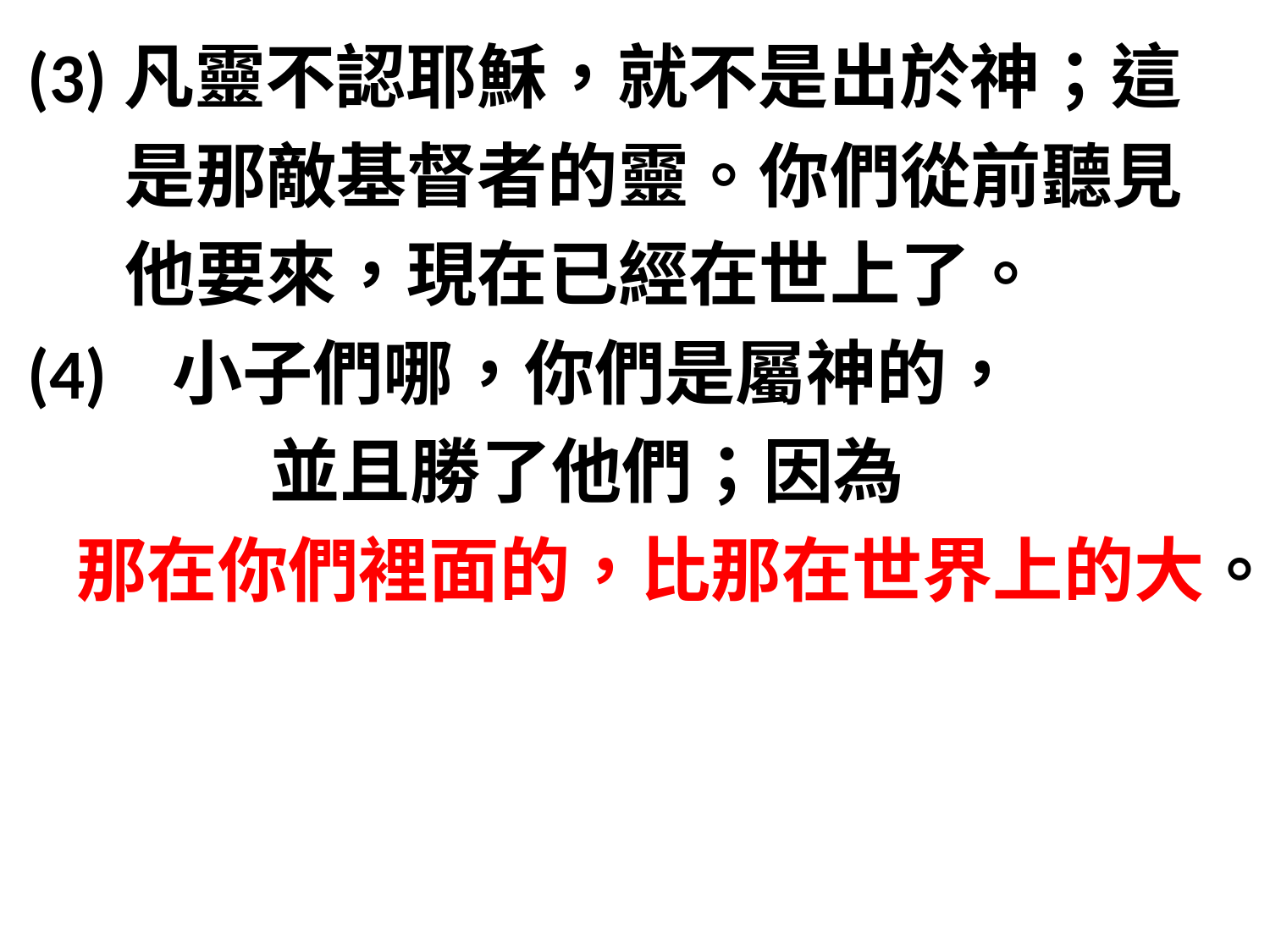

(3)凡靈不認耶穌，就不是出於神；這
     是那敵基督者的靈。你們從前聽見
     他要來，現在已經在世上了。
(4)   小子們哪，你們是屬神的，
              並且勝了他們；因為
  那在你們裡面的，比那在世界上的大。